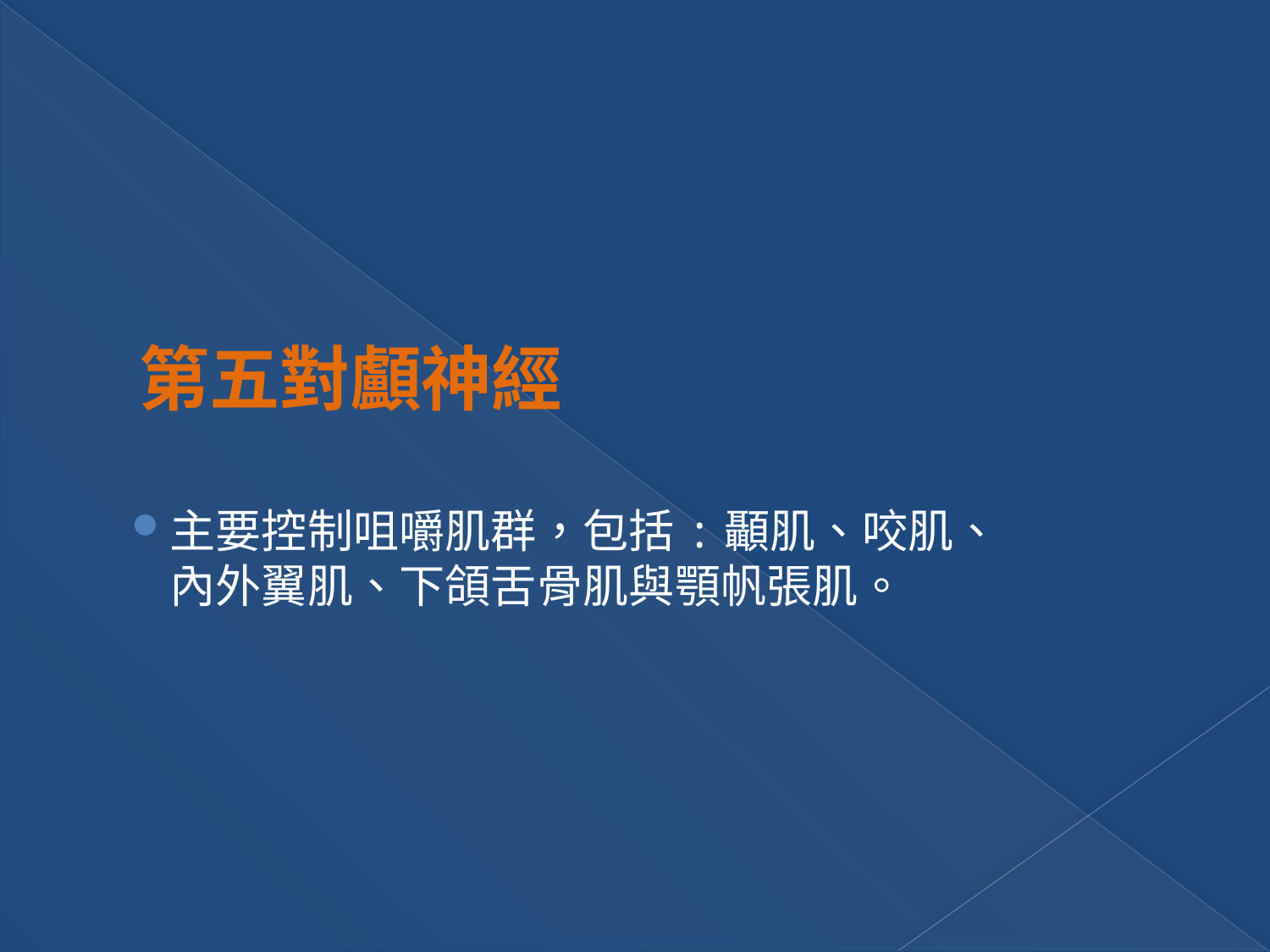

# 第五對顱神經
主要控制咀嚼肌群，包括:顳肌、咬肌、內外翼肌、下頜舌骨肌與顎帆張肌。